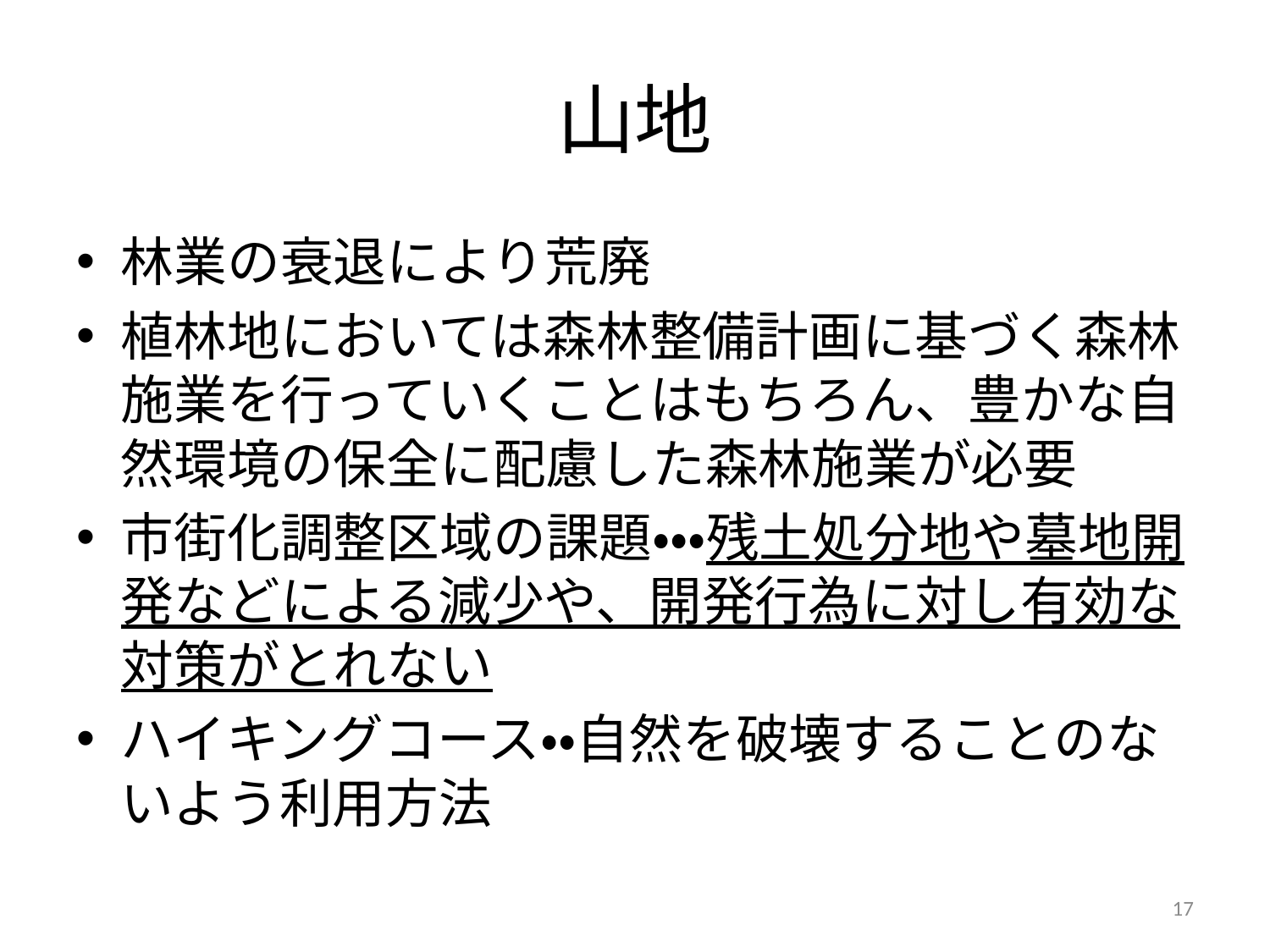

# 山地
林業の衰退により荒廃
植林地においては森林整備計画に基づく森林施業を行っていくことはもちろん、豊かな自然環境の保全に配慮した森林施業が必要
市街化調整区域の課題・・・残土処分地や墓地開発などによる減少や、開発行為に対し有効な対策がとれない
ハイキングコース・・自然を破壊することのないよう利用方法
17